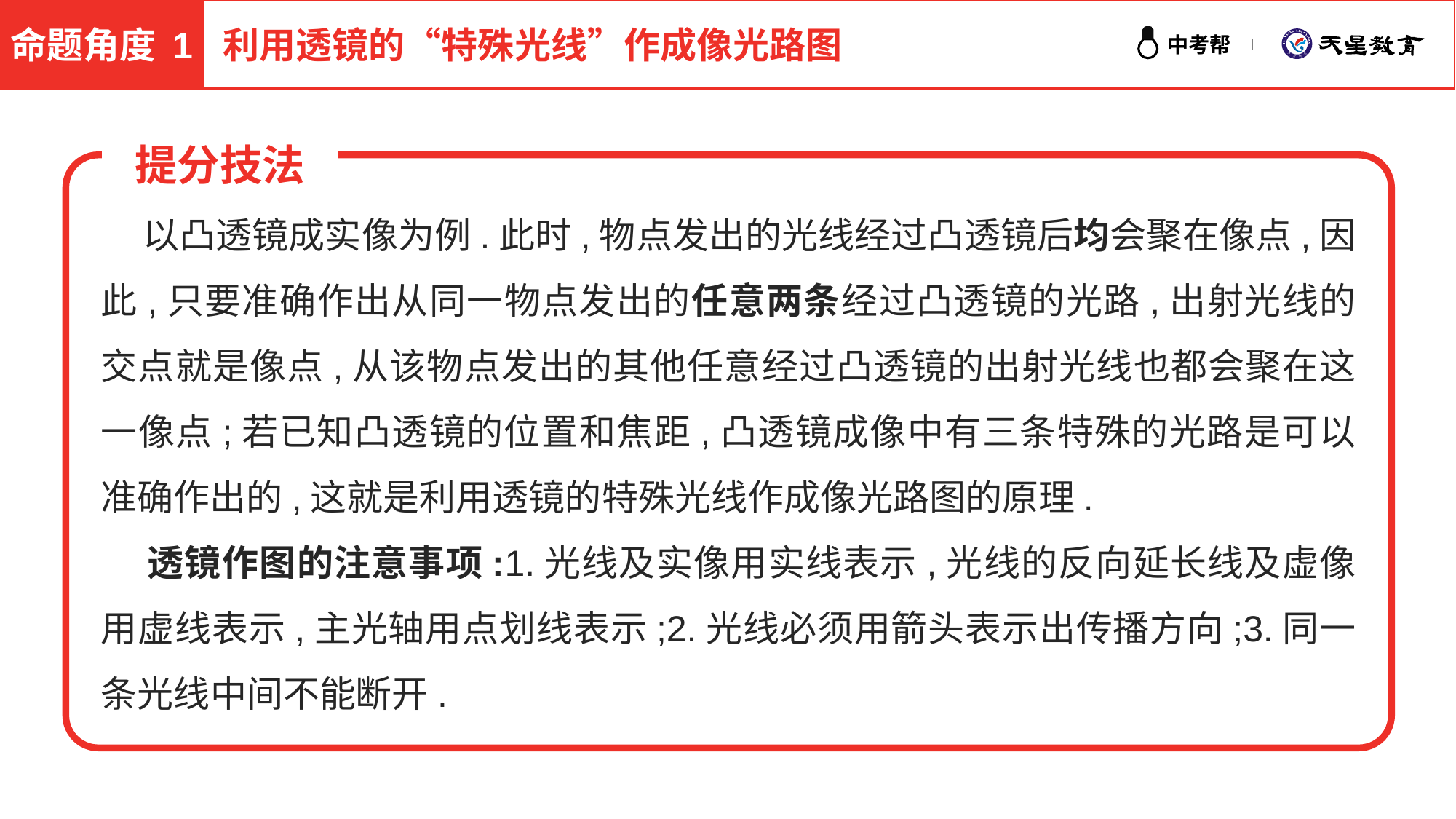

命题角度 1
利用透镜的“特殊光线”作成像光路图
提分技法

    以凸透镜成实像为例.此时,物点发出的光线经过凸透镜后均会聚在像点,因此,只要准确作出从同一物点发出的任意两条经过凸透镜的光路,出射光线的交点就是像点,从该物点发出的其他任意经过凸透镜的出射光线也都会聚在这一像点;若已知凸透镜的位置和焦距,凸透镜成像中有三条特殊的光路是可以准确作出的,这就是利用透镜的特殊光线作成像光路图的原理.
    透镜作图的注意事项:1.光线及实像用实线表示,光线的反向延长线及虚像用虚线表示,主光轴用点划线表示;2.光线必须用箭头表示出传播方向;3.同一条光线中间不能断开.